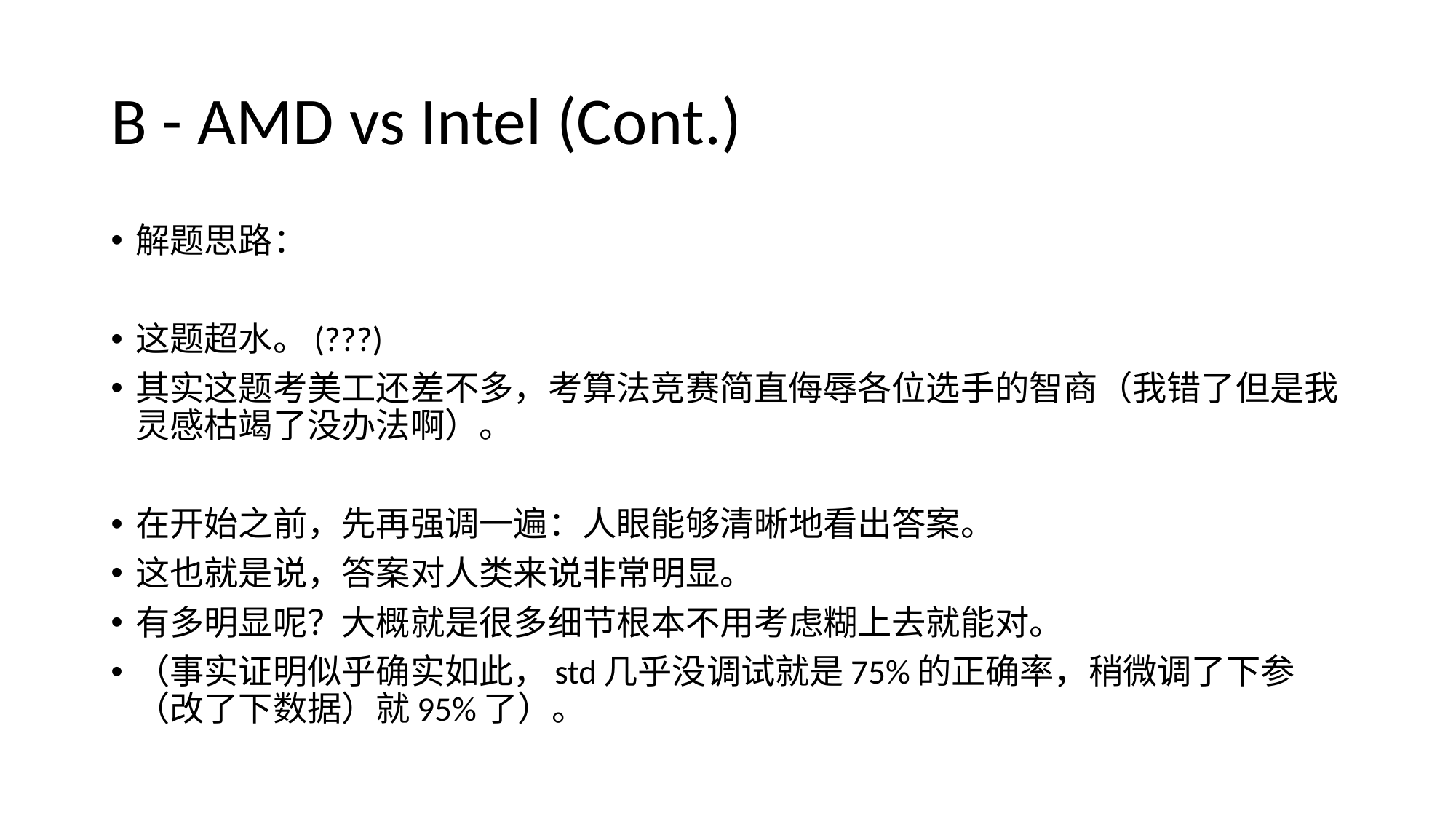

# B - AMD vs Intel (Cont.)
解题思路：

这题超水。(???)
其实这题考美工还差不多，考算法竞赛简直侮辱各位选手的智商（我错了但是我灵感枯竭了没办法啊）。

在开始之前，先再强调一遍：人眼能够清晰地看出答案。
这也就是说，答案对人类来说非常明显。
有多明显呢？大概就是很多细节根本不用考虑糊上去就能对。
（事实证明似乎确实如此，std几乎没调试就是75%的正确率，稍微调了下参（改了下数据）就95%了）。